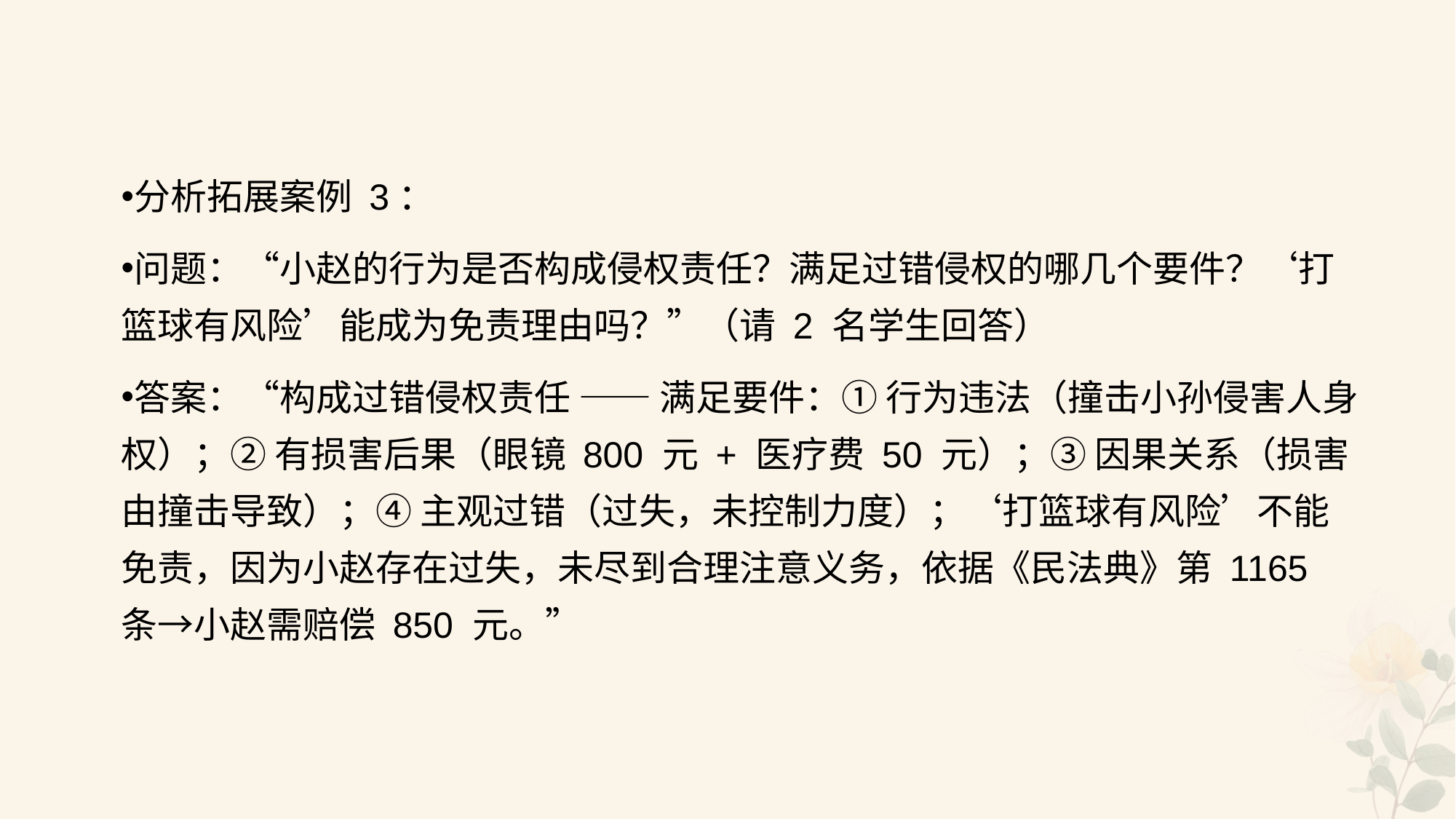

#
分析拓展案例 3：
问题：“小赵的行为是否构成侵权责任？满足过错侵权的哪几个要件？‘打篮球有风险’能成为免责理由吗？”（请 2 名学生回答）
答案：“构成过错侵权责任 —— 满足要件：① 行为违法（撞击小孙侵害人身权）；② 有损害后果（眼镜 800 元 + 医疗费 50 元）；③ 因果关系（损害由撞击导致）；④ 主观过错（过失，未控制力度）；‘打篮球有风险’不能免责，因为小赵存在过失，未尽到合理注意义务，依据《民法典》第 1165 条→小赵需赔偿 850 元。”